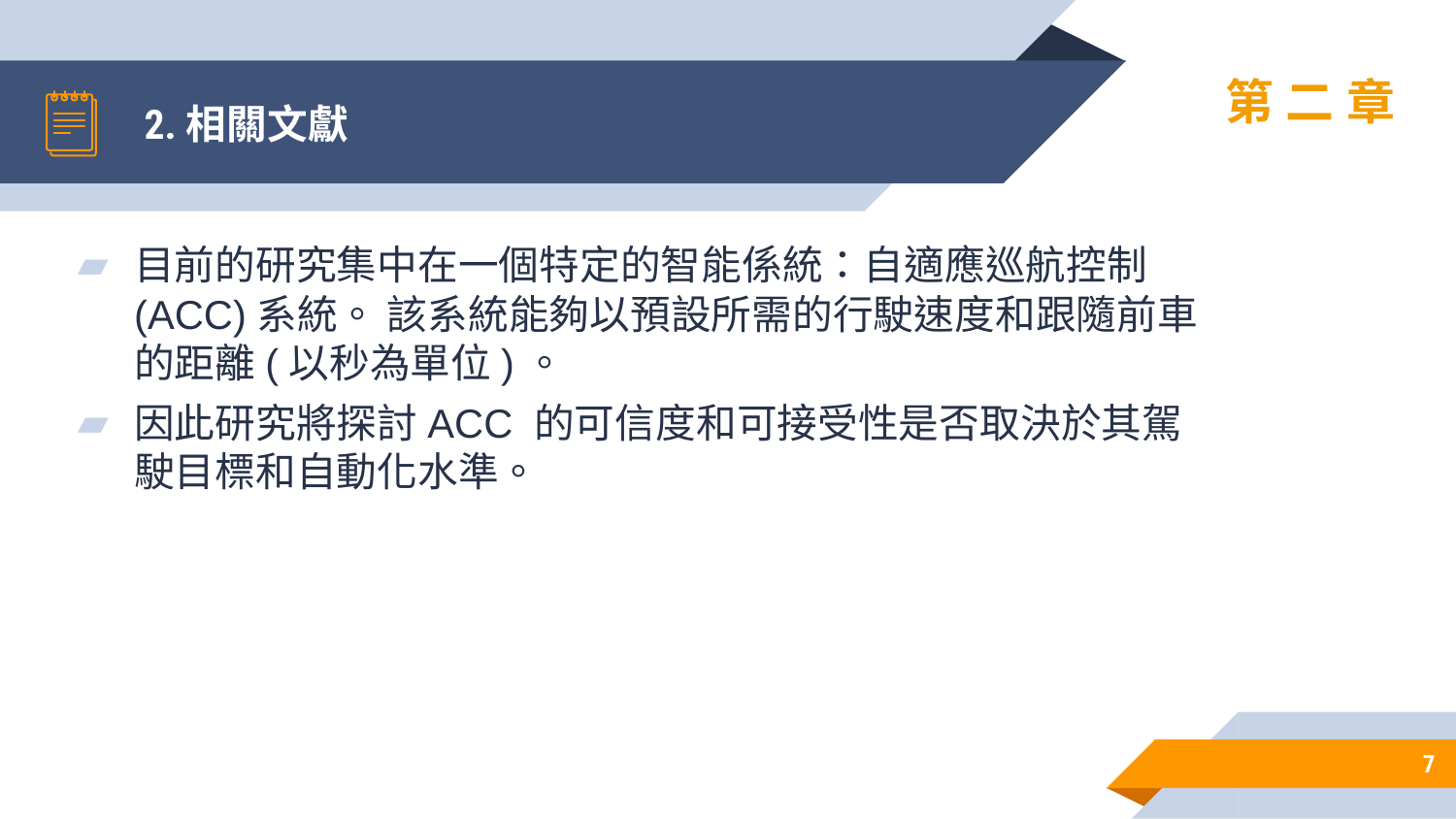

# 2.相關文獻
第二章

目前的研究集中在一個特定的智能係統：自適應巡航控制(ACC)系統。 該系統能夠以預設所需的行駛速度和跟隨前車的距離(以秒為單位)。
因此研究將探討ACC 的可信度和可接受性是否取決於其駕駛目標和自動化水準。

7